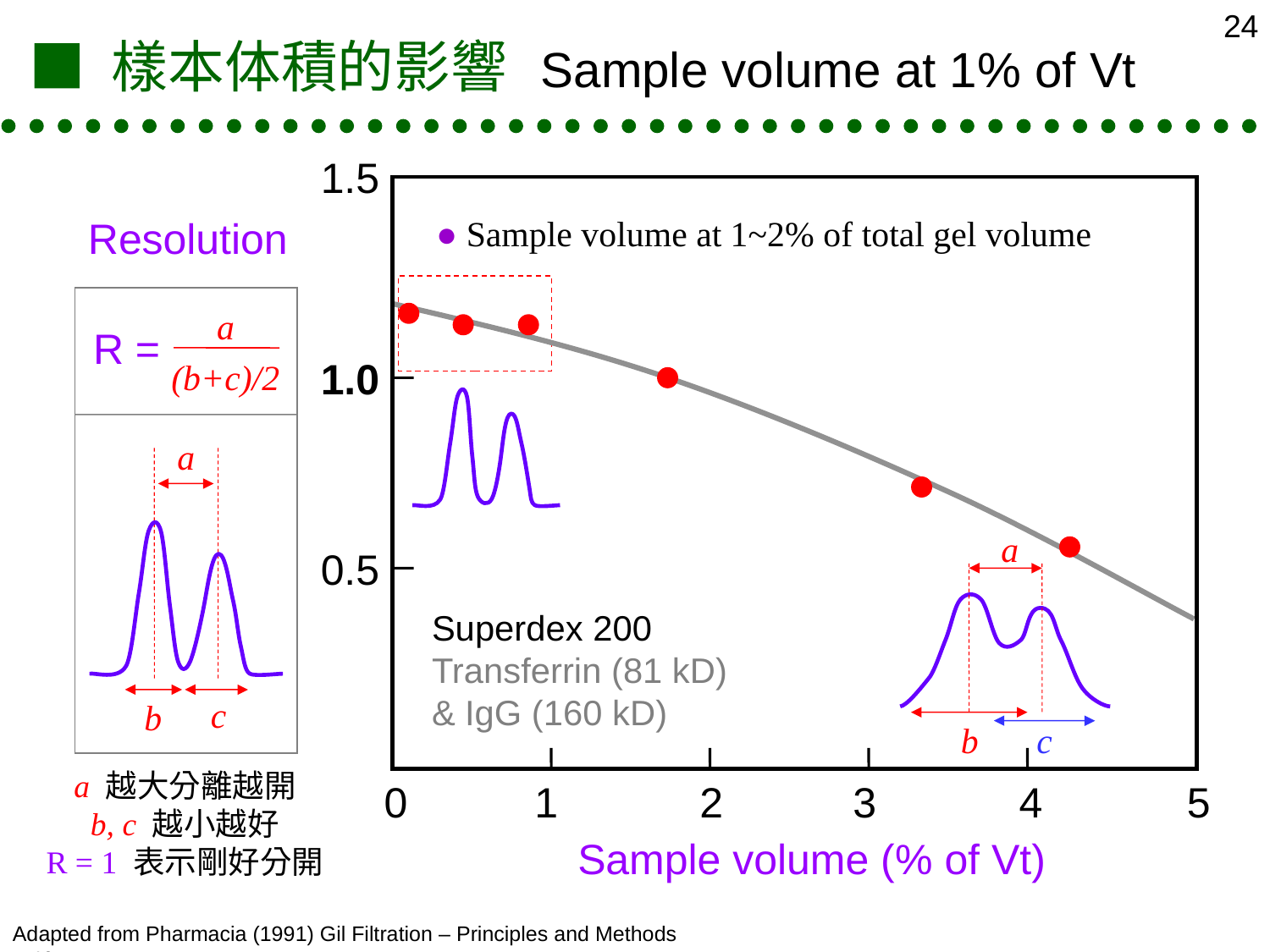

24
■ 樣本体積的影響  Sample volume at 1% of Vt

1.5
1.0
0.5

0
1
2
3
4
5
● Sample volume at 1~2% of total gel volume
Resolution

a
(b+c)/2
R =

a

a

b
c

Superdex 200
Transferrin (81 kD)
& IgG (160 kD)
c

b
a 越大分離越開
b, c 越小越好
R = 1 表示剛好分開
Sample volume (% of Vt)
Adapted from Pharmacia (1991) Gil Filtration – Principles and Methods p.46